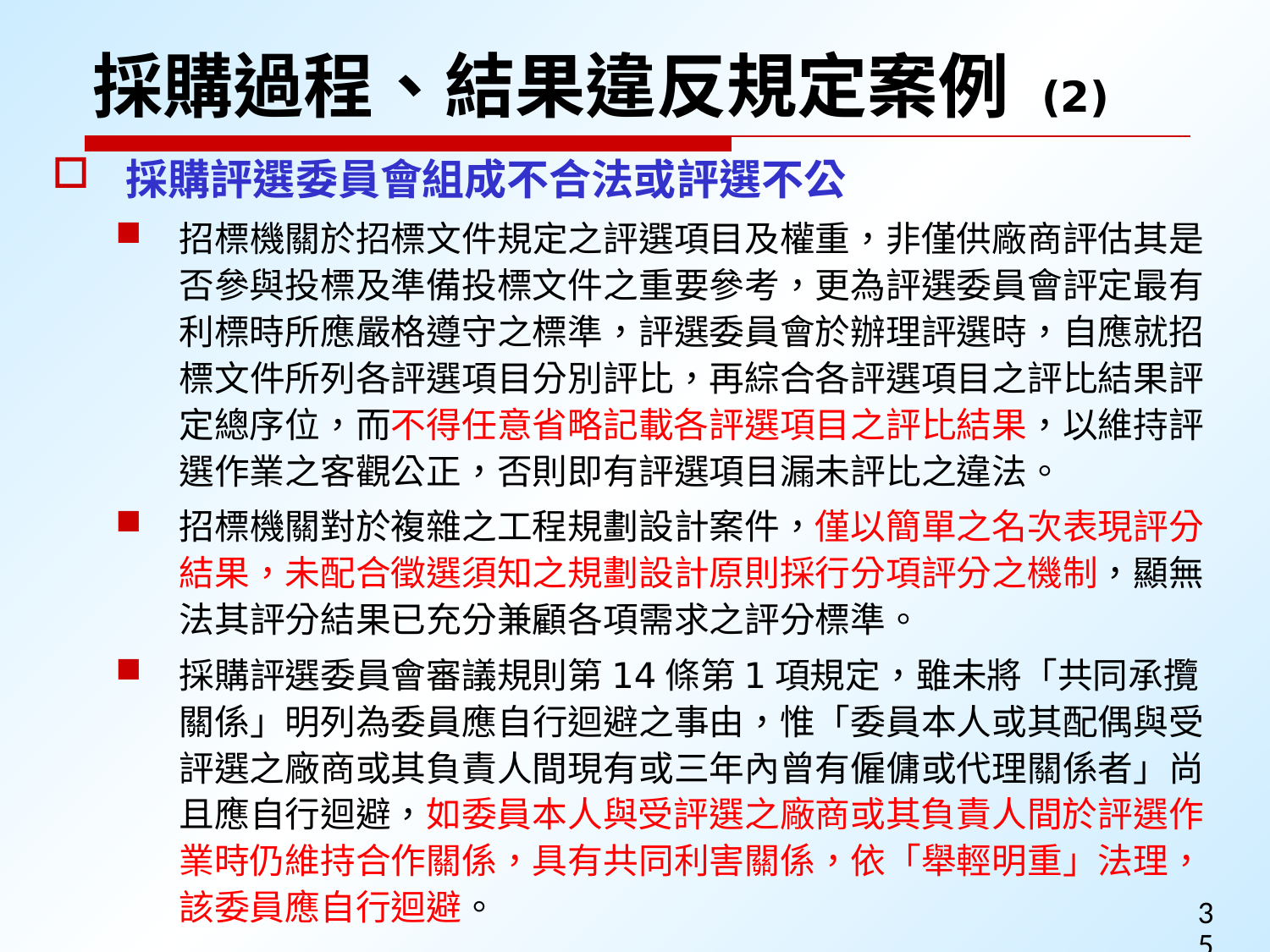

採購過程、結果違反規定案例 (2)
採購評選委員會組成不合法或評選不公
招標機關於招標文件規定之評選項目及權重，非僅供廠商評估其是否參與投標及準備投標文件之重要參考，更為評選委員會評定最有利標時所應嚴格遵守之標準，評選委員會於辦理評選時，自應就招標文件所列各評選項目分別評比，再綜合各評選項目之評比結果評定總序位，而不得任意省略記載各評選項目之評比結果，以維持評選作業之客觀公正，否則即有評選項目漏未評比之違法。
招標機關對於複雜之工程規劃設計案件，僅以簡單之名次表現評分結果，未配合徵選須知之規劃設計原則採行分項評分之機制，顯無法其評分結果已充分兼顧各項需求之評分標準。
採購評選委員會審議規則第14條第1項規定，雖未將「共同承攬關係」明列為委員應自行迴避之事由，惟「委員本人或其配偶與受評選之廠商或其負責人間現有或三年內曾有僱傭或代理關係者」尚且應自行迴避，如委員本人與受評選之廠商或其負責人間於評選作業時仍維持合作關係，具有共同利害關係，依「舉輕明重」法理，該委員應自行迴避。